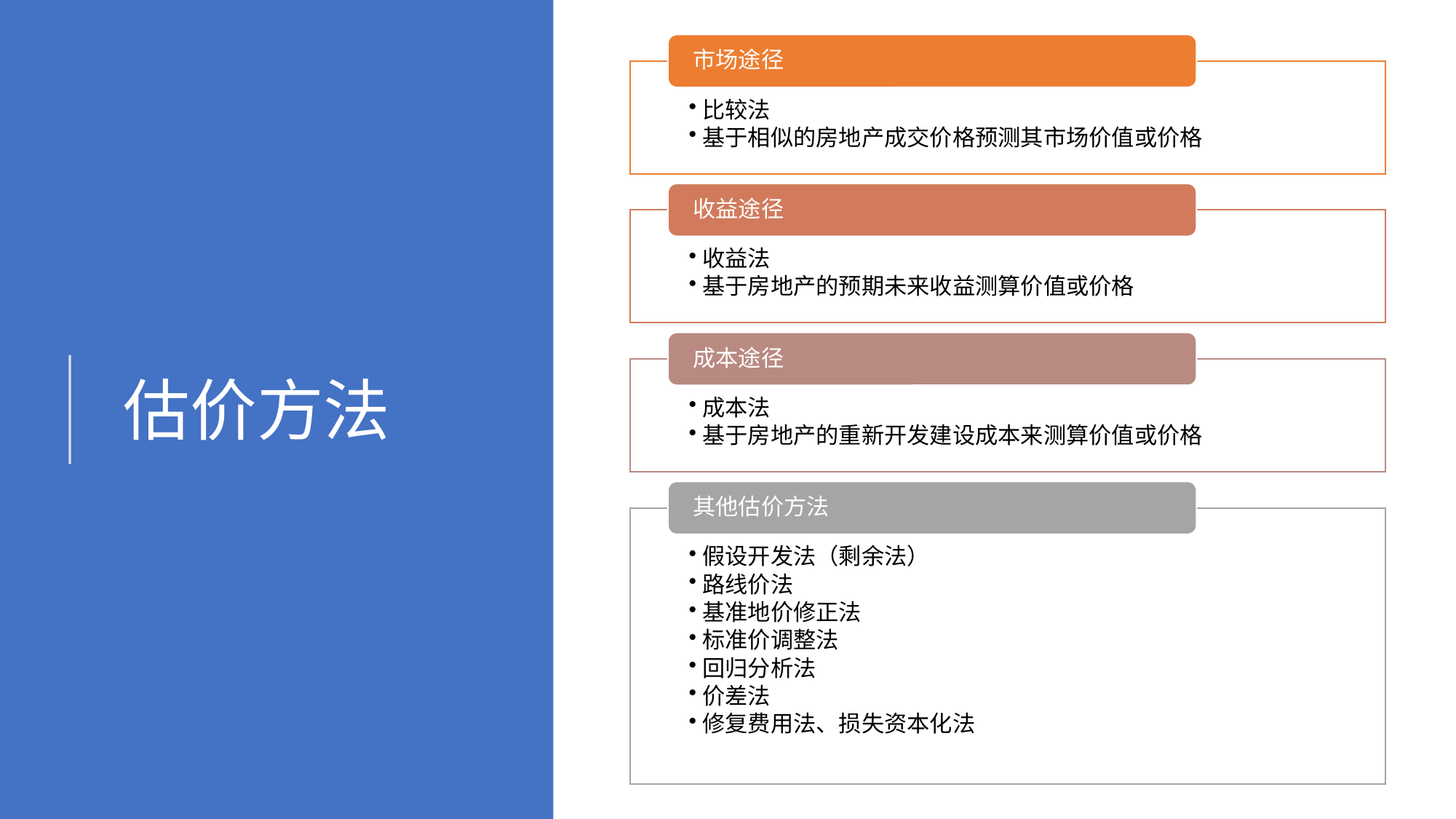

比较法
基于相似的房地产成交价格预测其市场价值或价格
市场途径
收益法
基于房地产的预期未来收益测算价值或价格
收益途径
成本法
基于房地产的重新开发建设成本来测算价值或价格
成本途径
假设开发法（剩余法）
路线价法
基准地价修正法
标准价调整法
回归分析法
价差法
修复费用法、损失资本化法
其他估价方法
# 估价方法